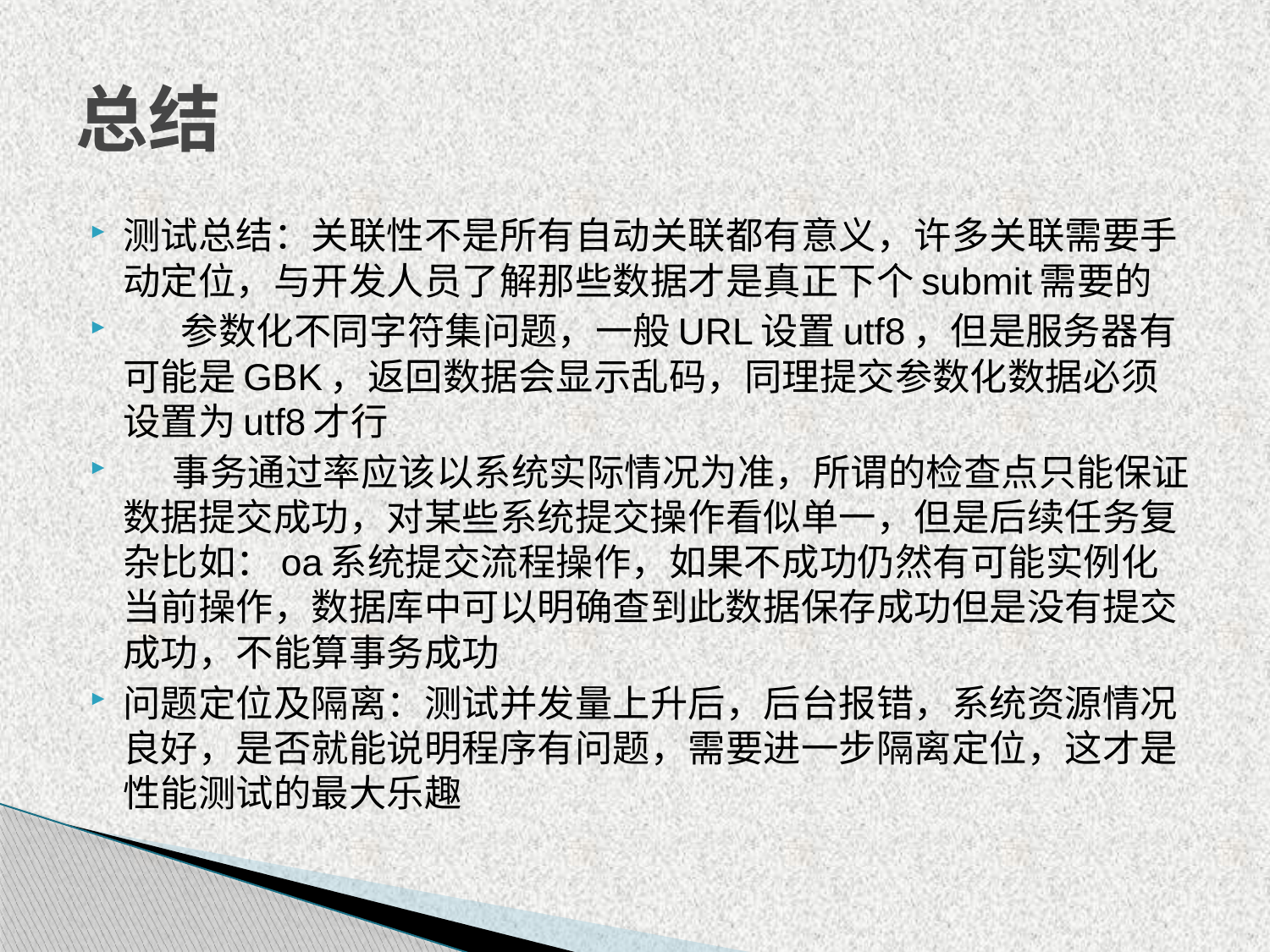

# 总结
测试总结：关联性不是所有自动关联都有意义，许多关联需要手动定位，与开发人员了解那些数据才是真正下个submit需要的
      参数化不同字符集问题，一般URL设置utf8，但是服务器有可能是GBK，返回数据会显示乱码，同理提交参数化数据必须设置为utf8才行
     事务通过率应该以系统实际情况为准，所谓的检查点只能保证数据提交成功，对某些系统提交操作看似单一，但是后续任务复杂比如：oa系统提交流程操作，如果不成功仍然有可能实例化当前操作，数据库中可以明确查到此数据保存成功但是没有提交成功，不能算事务成功
问题定位及隔离：测试并发量上升后，后台报错，系统资源情况良好，是否就能说明程序有问题，需要进一步隔离定位，这才是性能测试的最大乐趣